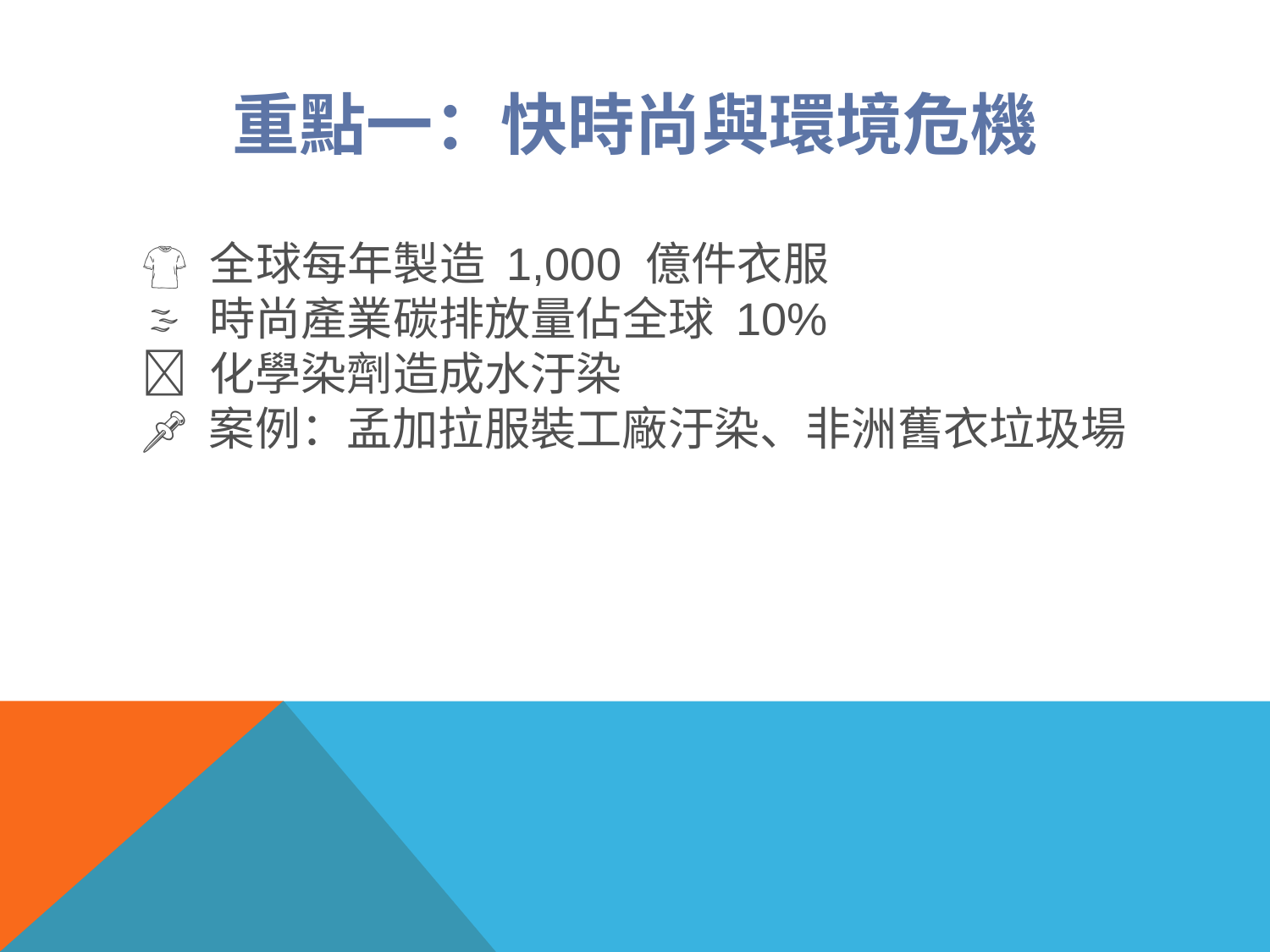

重點一：快時尚與環境危機
#

👕 全球每年製造 1,000 億件衣服
🌫 時尚產業碳排放量佔全球 10%
🧪 化學染劑造成水汙染
📌 案例：孟加拉服裝工廠汙染、非洲舊衣垃圾場